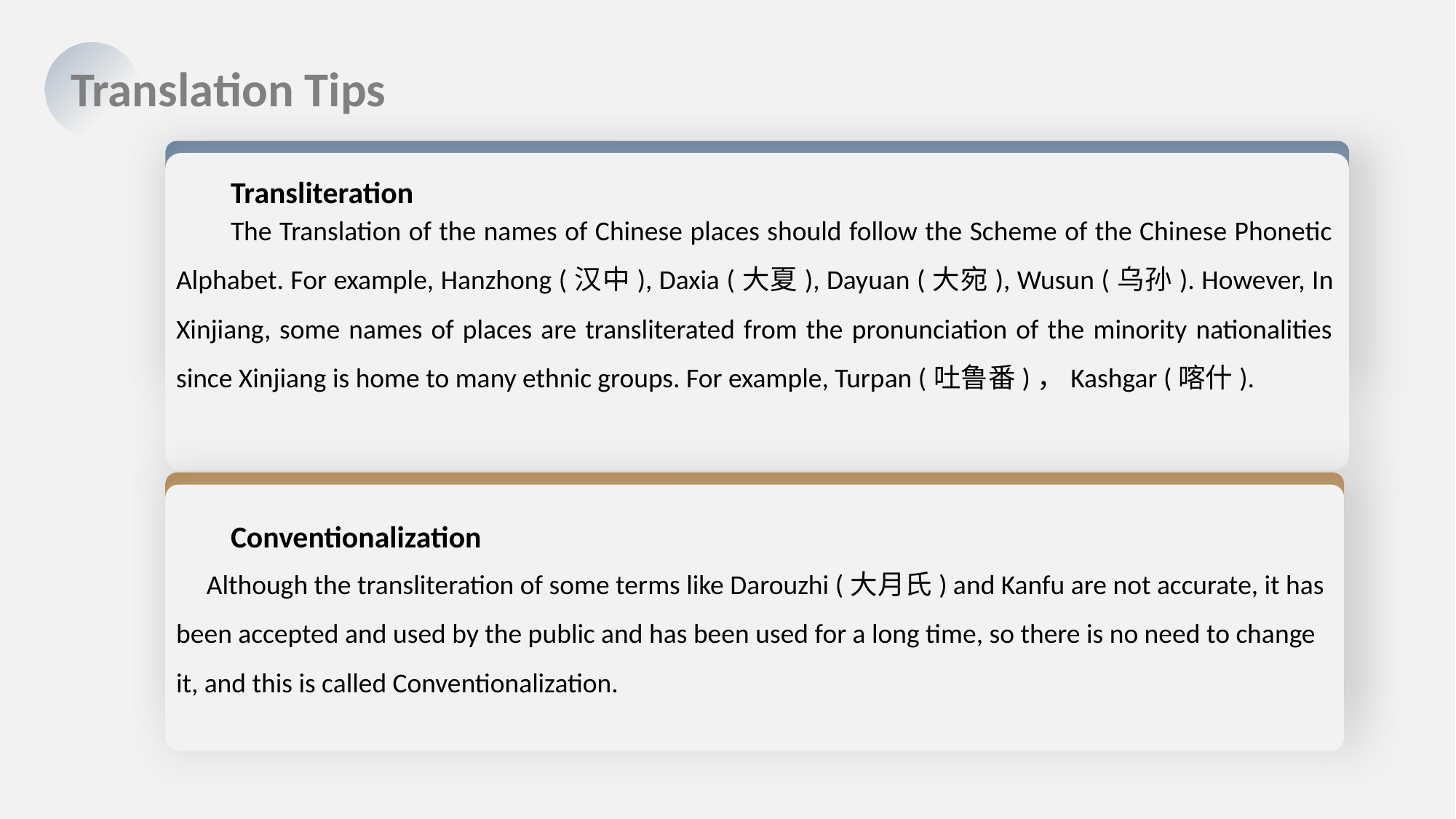

Translation Tips

Transliteration
The Translation of the names of Chinese places should follow the Scheme of the Chinese Phonetic Alphabet. For example, Hanzhong (汉中), Daxia (大夏), Dayuan (大宛), Wusun (乌孙). However, In Xinjiang, some names of places are transliterated from the pronunciation of the minority nationalities since Xinjiang is home to many ethnic groups. For example, Turpan (吐鲁番)，Kashgar (喀什).

Conventionalization
    Although the transliteration of some terms like Darouzhi (大月氏) and Kanfu are not accurate, it has been accepted and used by the public and has been used for a long time, so there is no need to change it, and this is called Conventionalization.